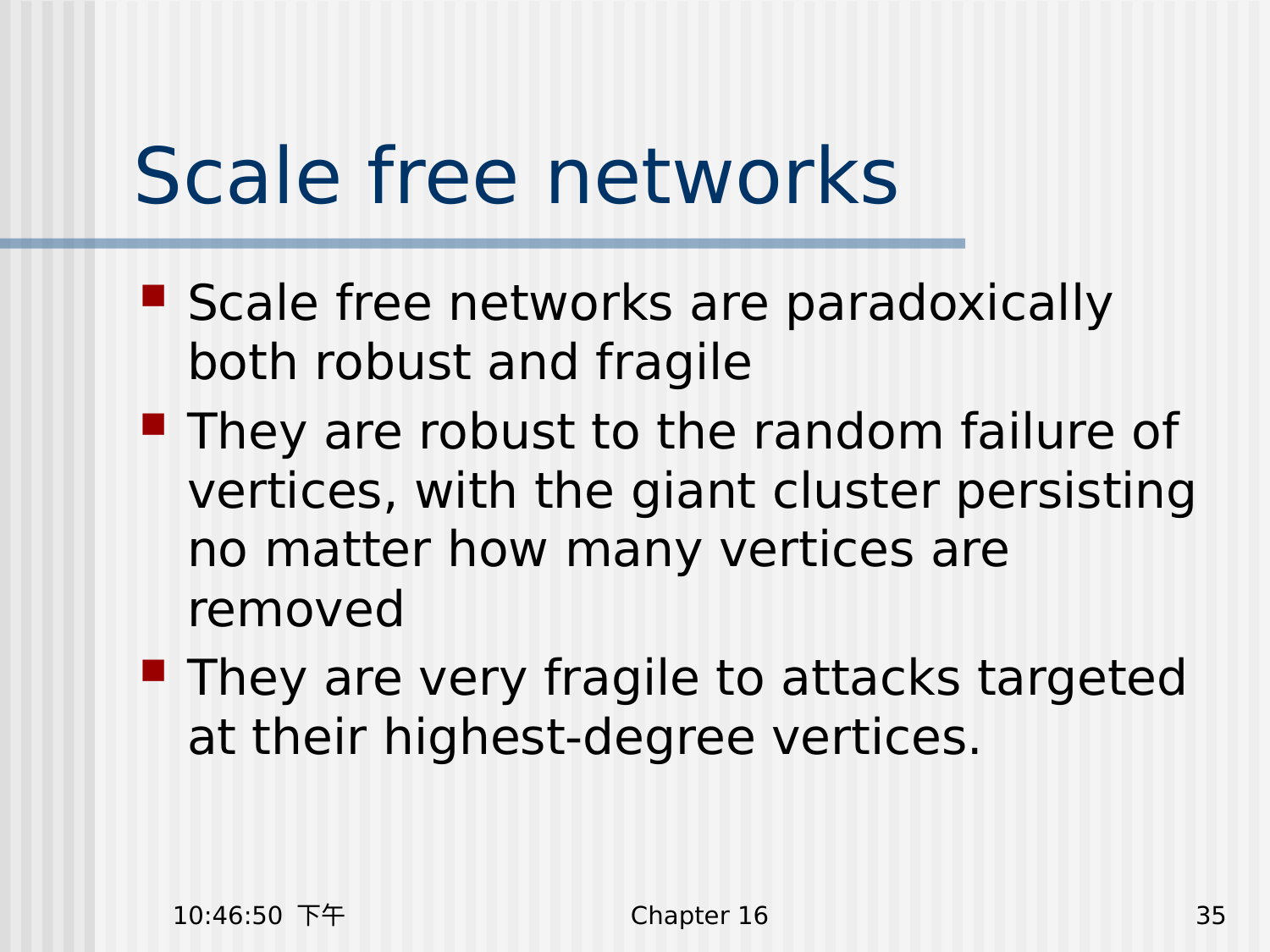

# Scale free networks
Scale free networks are paradoxically both robust and fragile
They are robust to the random failure of vertices, with the giant cluster persisting no matter how many vertices are removed
They are very fragile to attacks targeted at their highest-degree vertices.
10:46:50 下午
Chapter 16
35